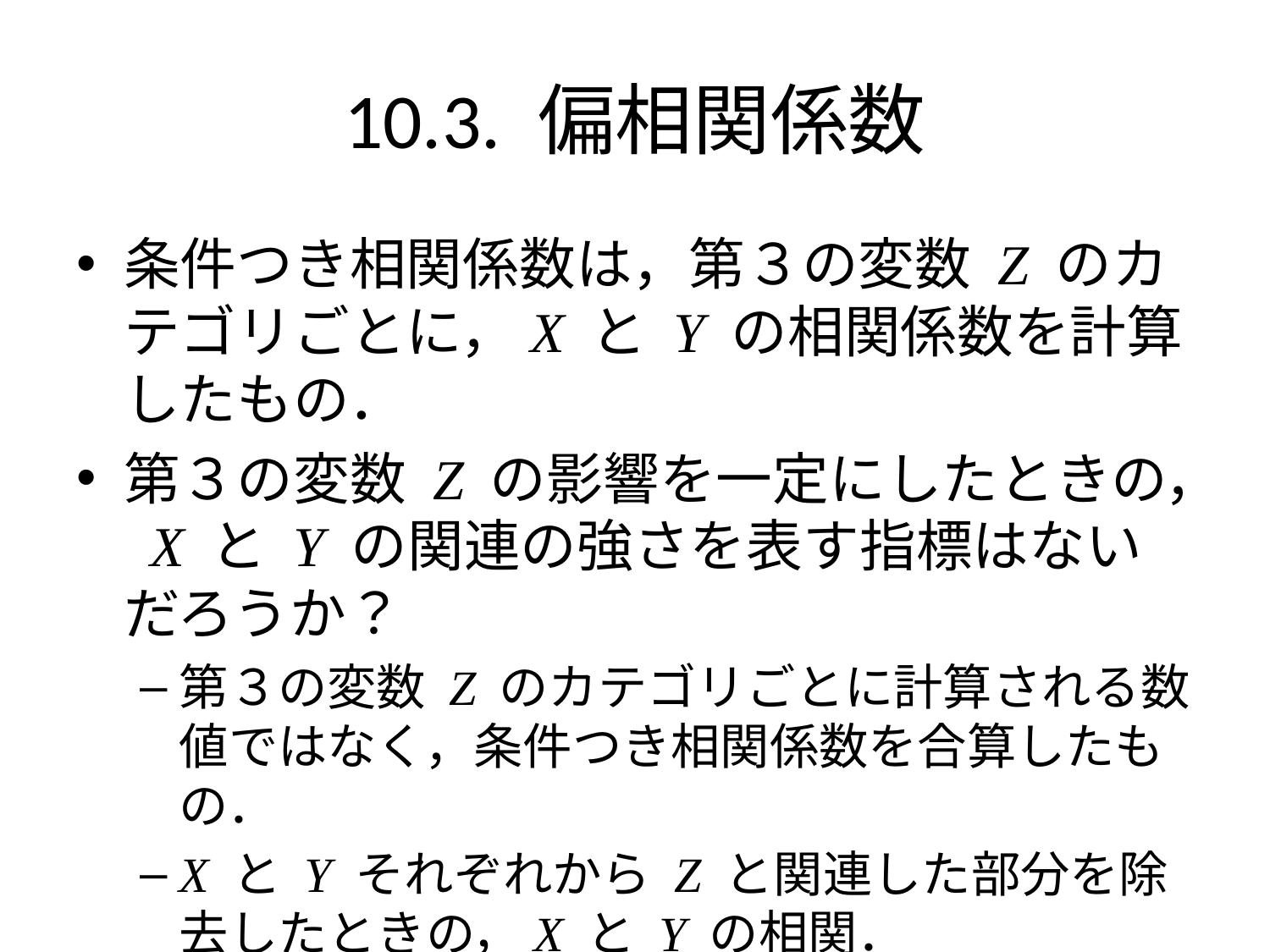

# 10.3. 偏相関係数
条件つき相関係数は，第３の変数 Z のカテゴリごとに，X と Y の相関係数を計算したもの．
第３の変数 Z の影響を一定にしたときの， X と Y の関連の強さを表す指標はないだろうか？
第３の変数 Z のカテゴリごとに計算される数値ではなく，条件つき相関係数を合算したもの．
X と Y それぞれから Z と関連した部分を除去したときの，X と Y の相関．